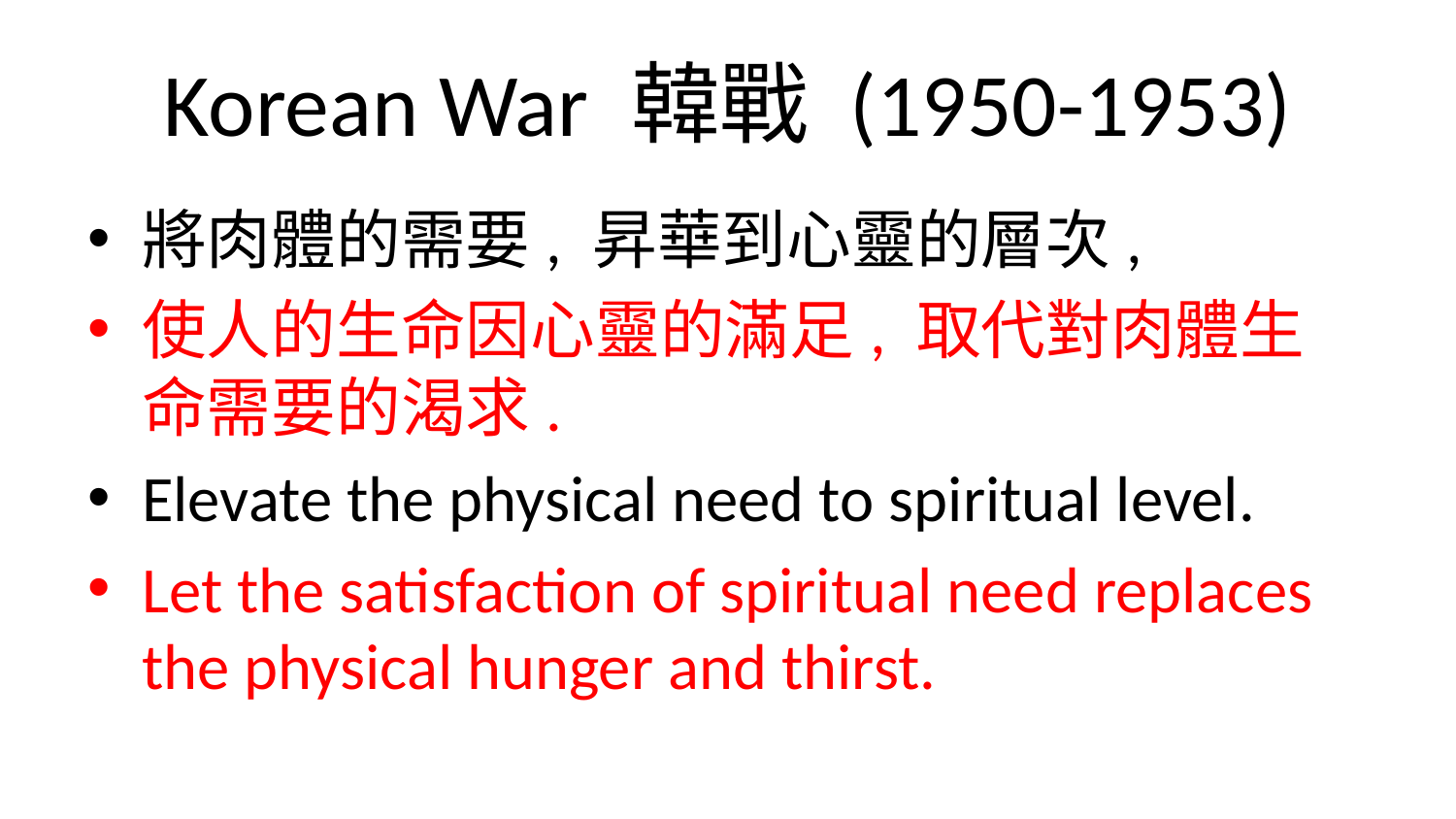

# Korean War 韓戰 (1950-1953)
將肉體的需要, 昇華到心靈的層次,
使人的生命因心靈的滿足, 取代對肉體生命需要的渴求.
Elevate the physical need to spiritual level.
Let the satisfaction of spiritual need replaces the physical hunger and thirst.